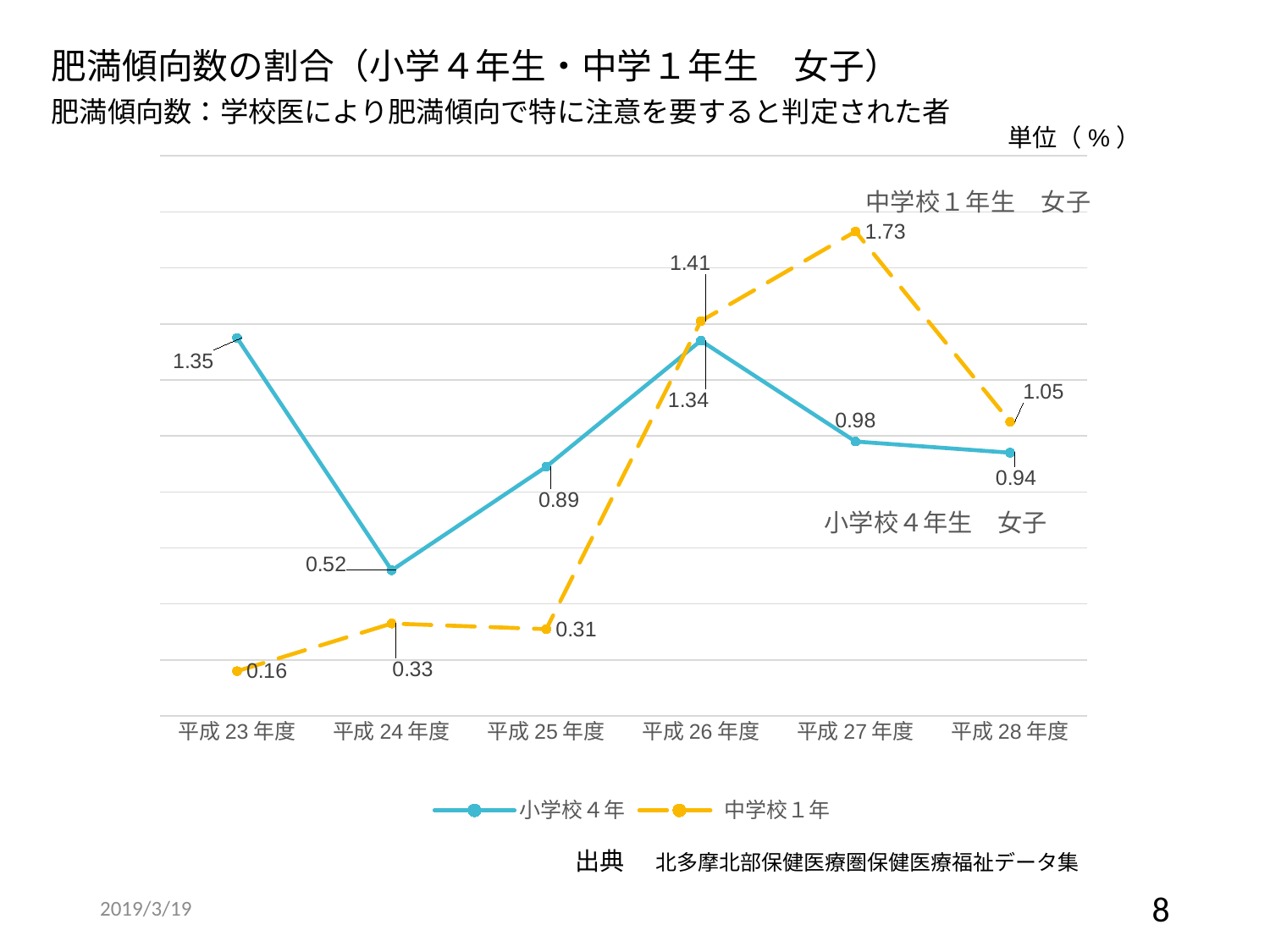

肥満傾向数の割合（小学４年生・中学１年生　女子）
肥満傾向数：学校医により肥満傾向で特に注意を要すると判定された者
単位（%）

### Chart

| Category | 小学校４年 | 中学校１年 |
|---|---|---|
| 平成23年度 | 1.35 | 0.16 |
| 平成24年度 | 0.52 | 0.33 |
| 平成25年度 | 0.89 | 0.31 |
| 平成26年度 | 1.34 | 1.41 |
| 平成27年度 | 0.98 | 1.73 |
| 平成28年度 | 0.94 | 1.05 |
小学校４年生　女子
出典　 北多摩北部保健医療圏保健医療福祉データ集
2019/3/19
8